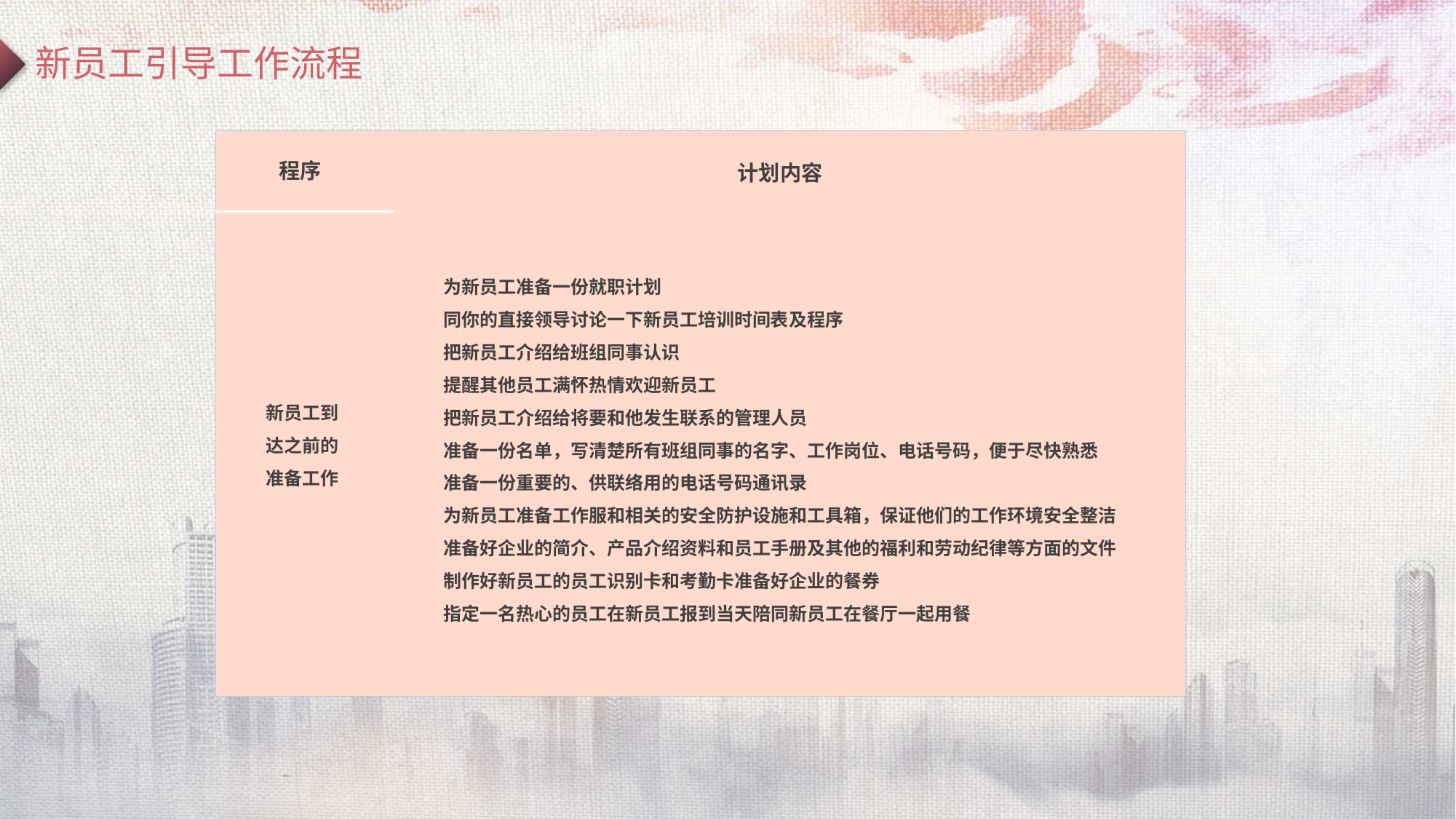

新员工引导工作流程

|  |  |
| --- | --- |
|  |  |
程序
计划内容
为新员工准备一份就职计划
同你的直接领导讨论一下新员工培训时间表及程序
把新员工介绍给班组同事认识
提醒其他员工满怀热情欢迎新员工
把新员工介绍给将要和他发生联系的管理人员
准备一份名单，写清楚所有班组同事的名字、工作岗位、电话号码，便于尽快熟悉
准备一份重要的、供联络用的电话号码通讯录
为新员工准备工作服和相关的安全防护设施和工具箱，保证他们的工作环境安全整洁
准备好企业的简介、产品介绍资料和员工手册及其他的福利和劳动纪律等方面的文件
制作好新员工的员工识别卡和考勤卡准备好企业的餐券
指定一名热心的员工在新员工报到当天陪同新员工在餐厅一起用餐
新员工到达之前的准备工作